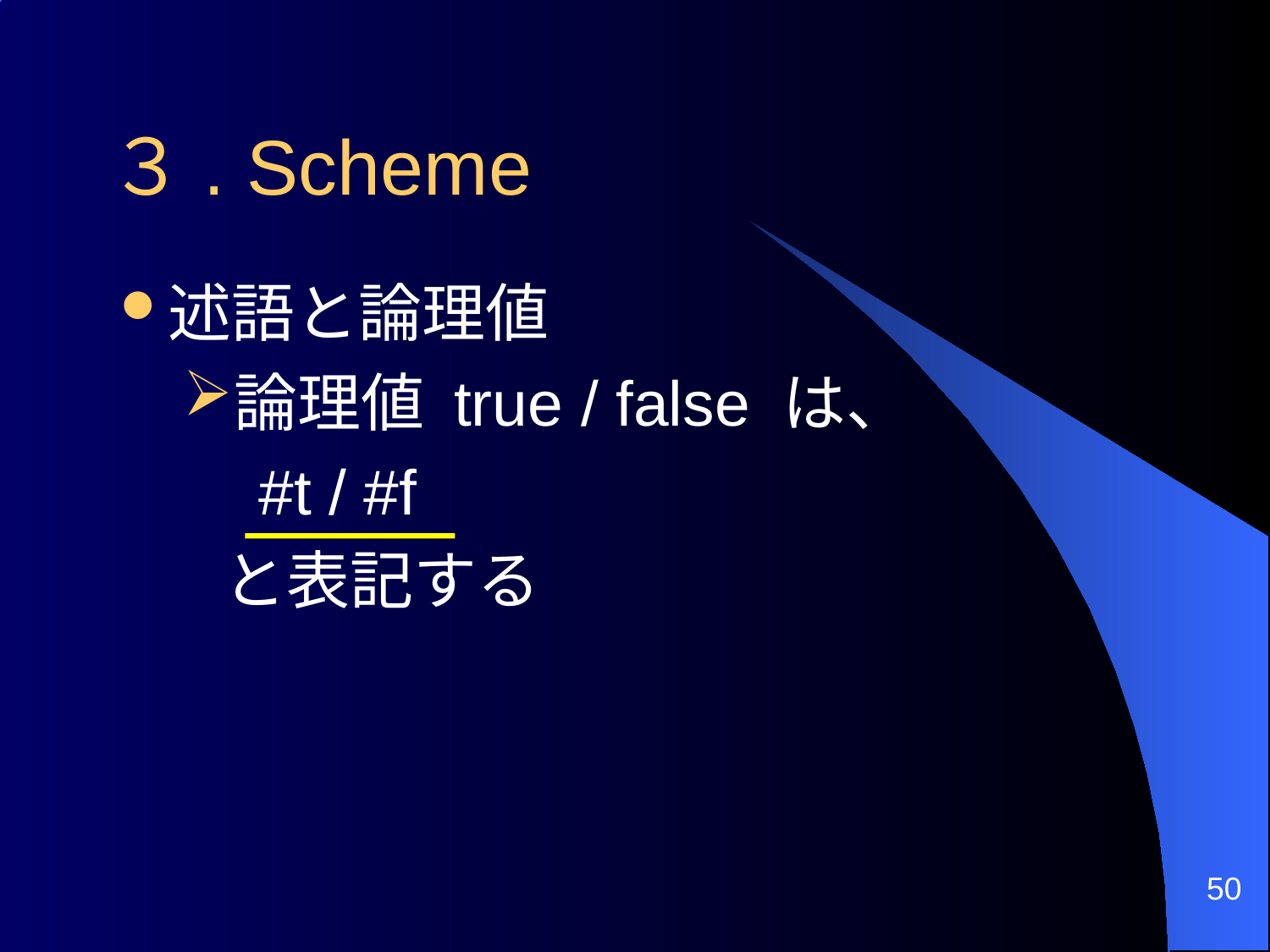

３. Scheme
述語と論理値
論理値 true / false は、
	  #t / #f
	と表記する

50